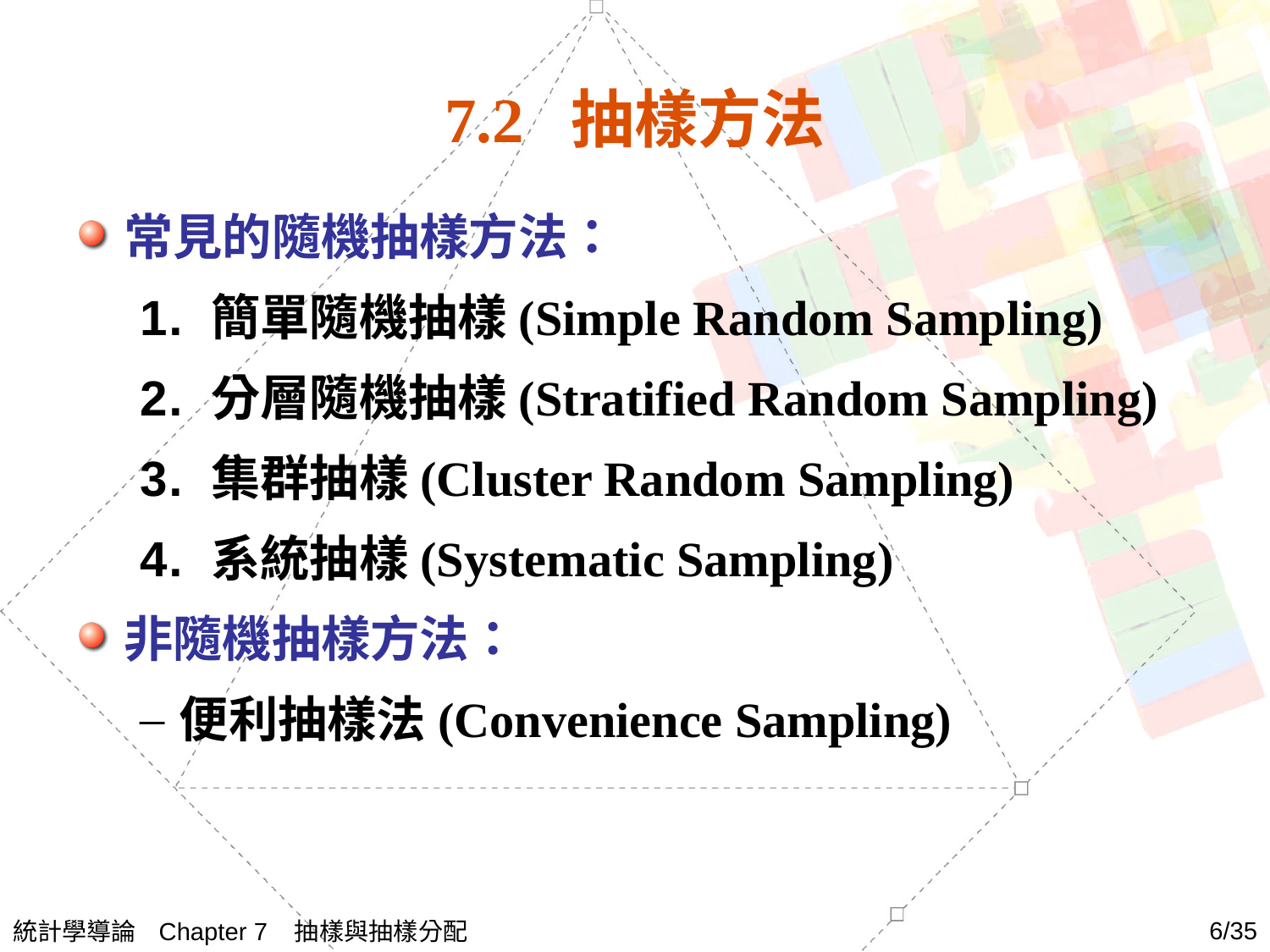

# 7.2  抽樣方法
常見的隨機抽樣方法：
簡單隨機抽樣(Simple Random Sampling)
分層隨機抽樣(Stratified Random Sampling)
集群抽樣(Cluster Random Sampling)
系統抽樣(Systematic Sampling)
非隨機抽樣方法：
便利抽樣法(Convenience Sampling)

統計學導論   Chapter 7   抽樣與抽樣分配
6/35